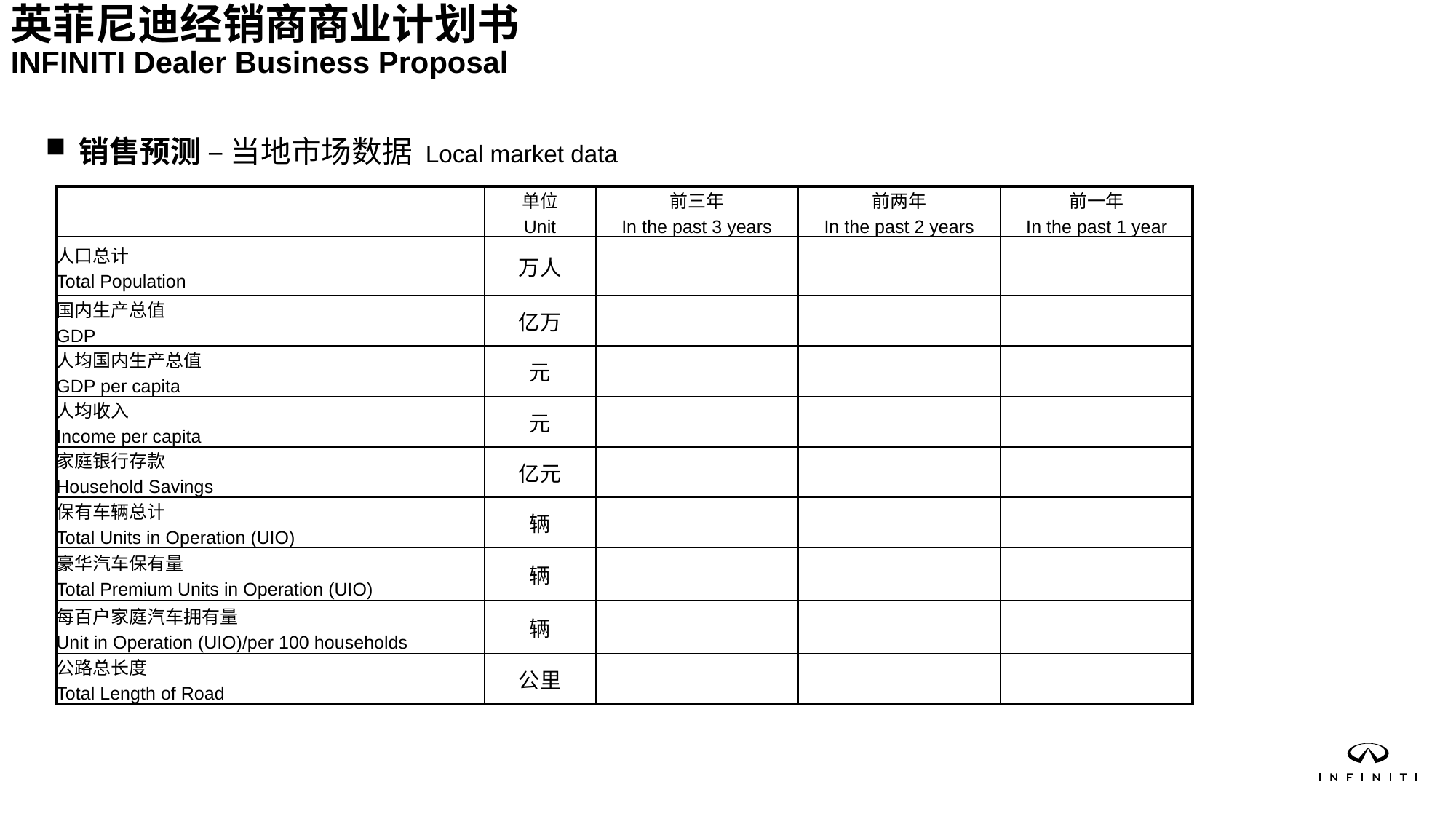

英菲尼迪经销商商业计划书
INFINITI Dealer Business Proposal
 销售预测 – 当地市场数据 Local market data
|  | 单位 Unit | 前三年 In the past 3 years | 前两年 In the past 2 years | 前一年 In the past 1 year |
| --- | --- | --- | --- | --- |
| 人口总计 Total Population | 万人 |  |  |  |
| 国内生产总值 GDP | 亿万 |  |  |  |
| 人均国内生产总值 GDP per capita | 元 |  |  |  |
| 人均收入 Income per capita | 元 |  |  |  |
| 家庭银行存款 Household Savings | 亿元 |  |  |  |
| 保有车辆总计 Total Units in Operation (UIO) | 辆 |  |  |  |
| 豪华汽车保有量 Total Premium Units in Operation (UIO) | 辆 |  |  |  |
| 每百户家庭汽车拥有量 Unit in Operation (UIO)/per 100 households | 辆 |  |  |  |
| 公路总长度 Total Length of Road | 公里 |  |  |  |